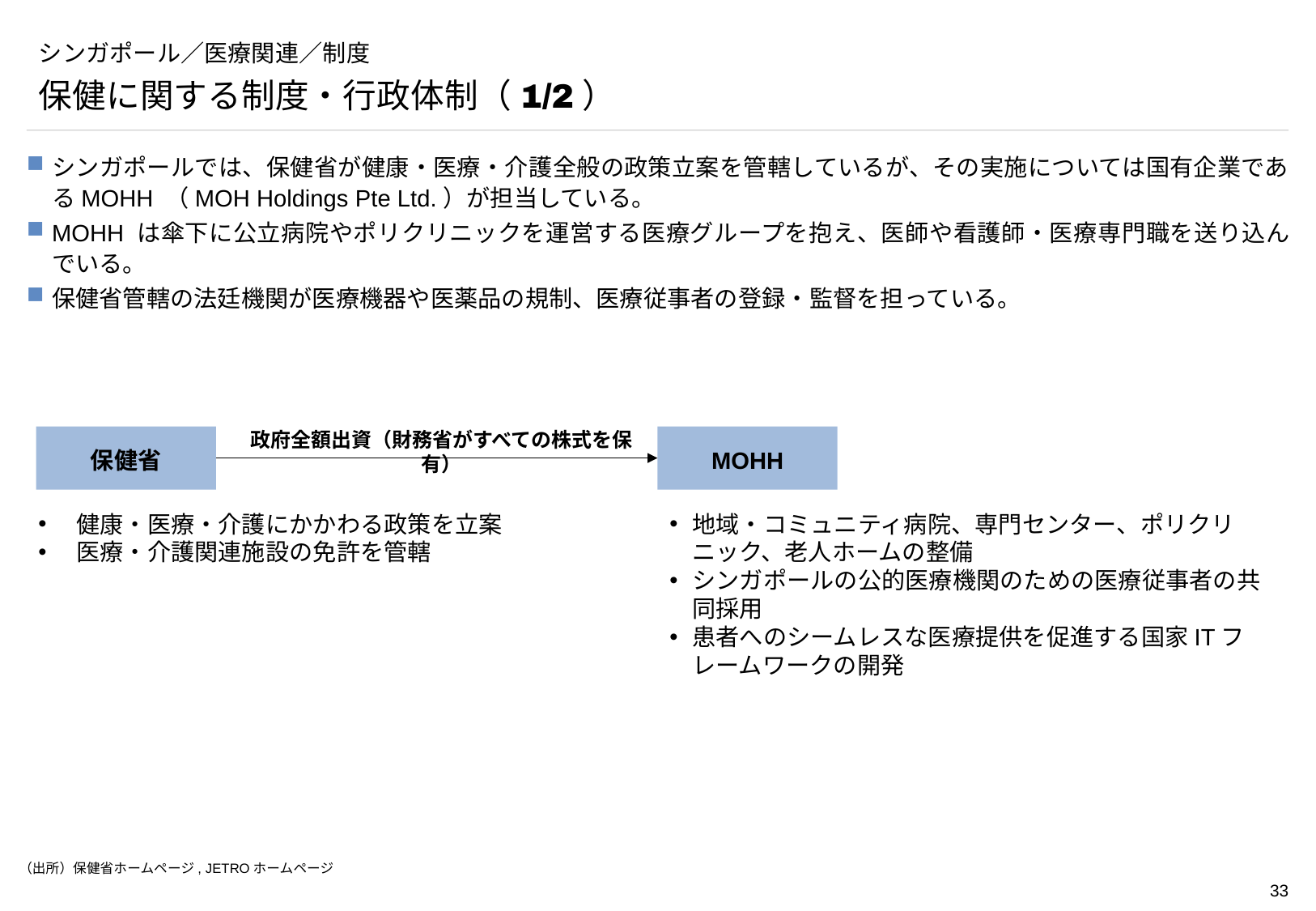

# シンガポール／医療関連／制度
保健に関する制度・行政体制（1/2）
シンガポールでは、保健省が健康・医療・介護全般の政策立案を管轄しているが、その実施については国有企業であるMOHH （MOH Holdings Pte Ltd.）が担当している。
MOHH は傘下に公立病院やポリクリニックを運営する医療グループを抱え、医師や看護師・医療専門職を送り込んでいる。
保健省管轄の法廷機関が医療機器や医薬品の規制、医療従事者の登録・監督を担っている。
政府全額出資（財務省がすべての株式を保有）
保健省
MOHH
健康・医療・介護にかかわる政策を立案
医療・介護関連施設の免許を管轄
地域・コミュニティ病院、専門センター、ポリクリニック、老人ホームの整備
シンガポールの公的医療機関のための医療従事者の共同採用
患者へのシームレスな医療提供を促進する国家ITフレームワークの開発
（出所）保健省ホームページ, JETROホームページ